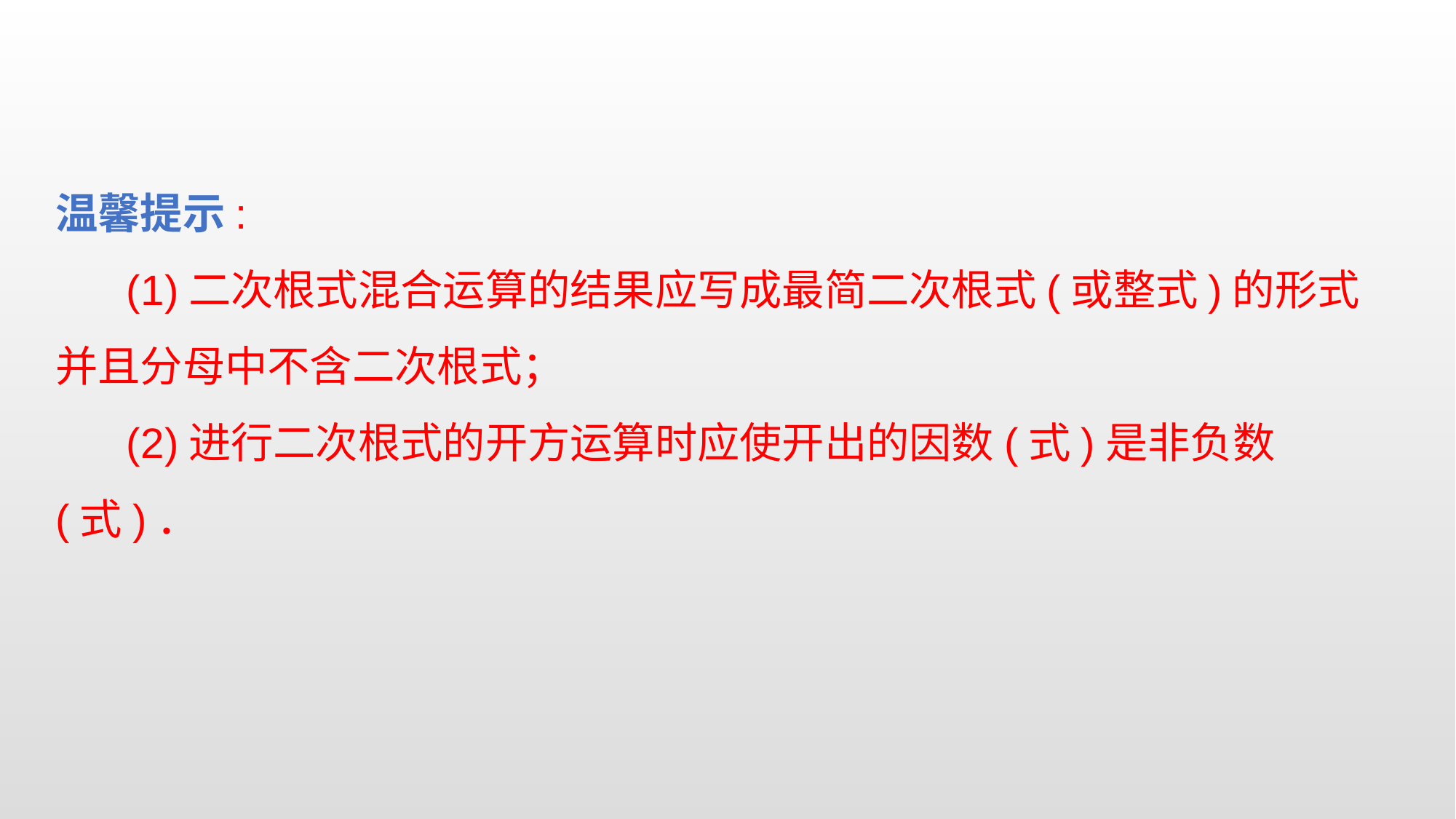

温馨提示:
      (1)二次根式混合运算的结果应写成最简二次根式(或整式)的形式并且分母中不含二次根式；
      (2)进行二次根式的开方运算时应使开出的因数(式)是非负数(式)．